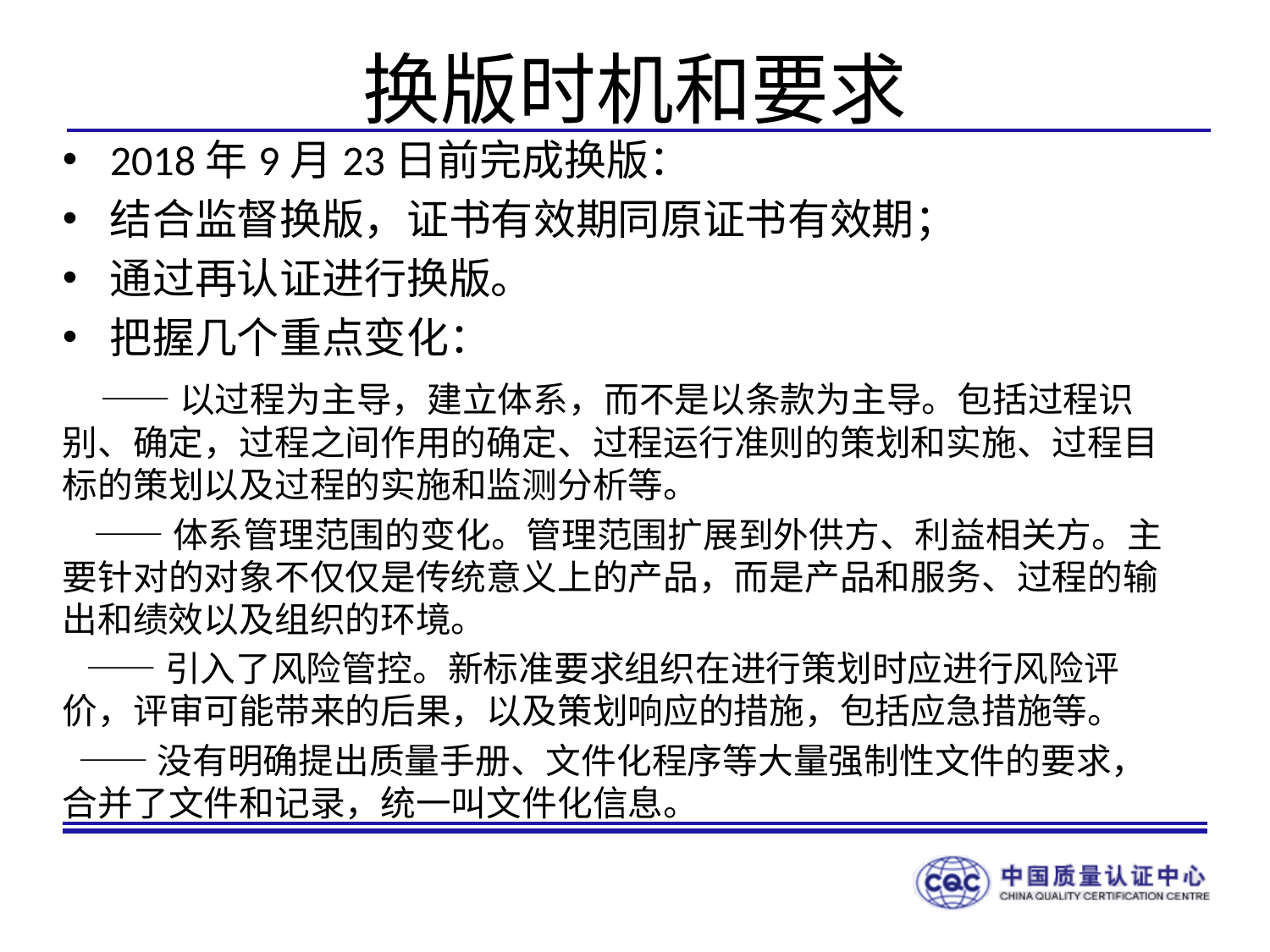

# 换版时机和要求
2018年9月23日前完成换版：
结合监督换版，证书有效期同原证书有效期；
通过再认证进行换版。
把握几个重点变化：
    ——以过程为主导，建立体系，而不是以条款为主导。包括过程识别、确定，过程之间作用的确定、过程运行准则的策划和实施、过程目标的策划以及过程的实施和监测分析等。
    ——体系管理范围的变化。管理范围扩展到外供方、利益相关方。主要针对的对象不仅仅是传统意义上的产品，而是产品和服务、过程的输出和绩效以及组织的环境。
   ——引入了风险管控。新标准要求组织在进行策划时应进行风险评价，评审可能带来的后果，以及策划响应的措施，包括应急措施等。
  ——没有明确提出质量手册、文件化程序等大量强制性文件的要求，合并了文件和记录，统一叫文件化信息。